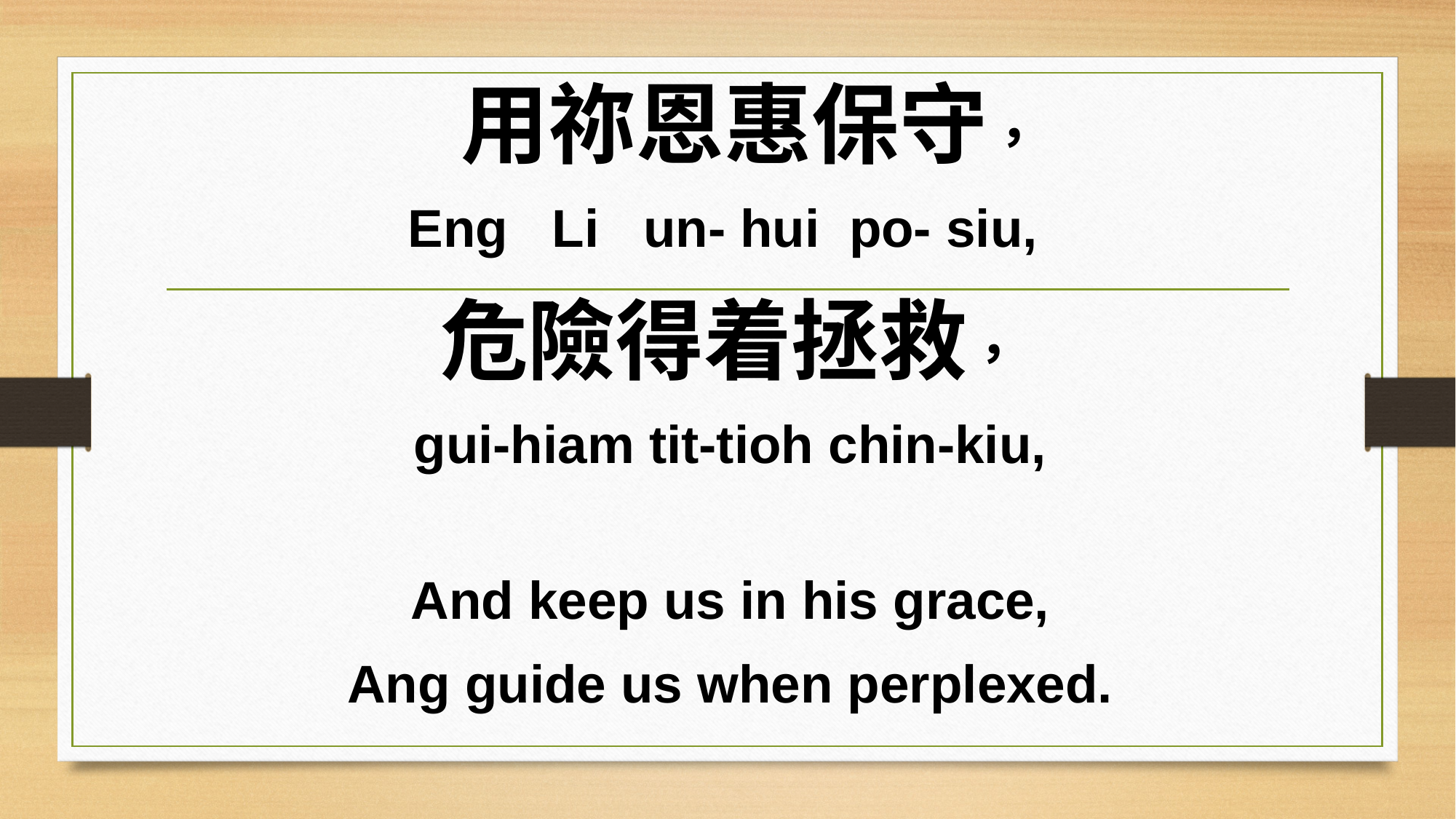

用祢恩惠保守，
Eng   Li   un- hui  po- siu,
危險得着拯救，
gui-hiam tit-tioh chin-kiu,

And keep us in his grace,
Ang guide us when perplexed.